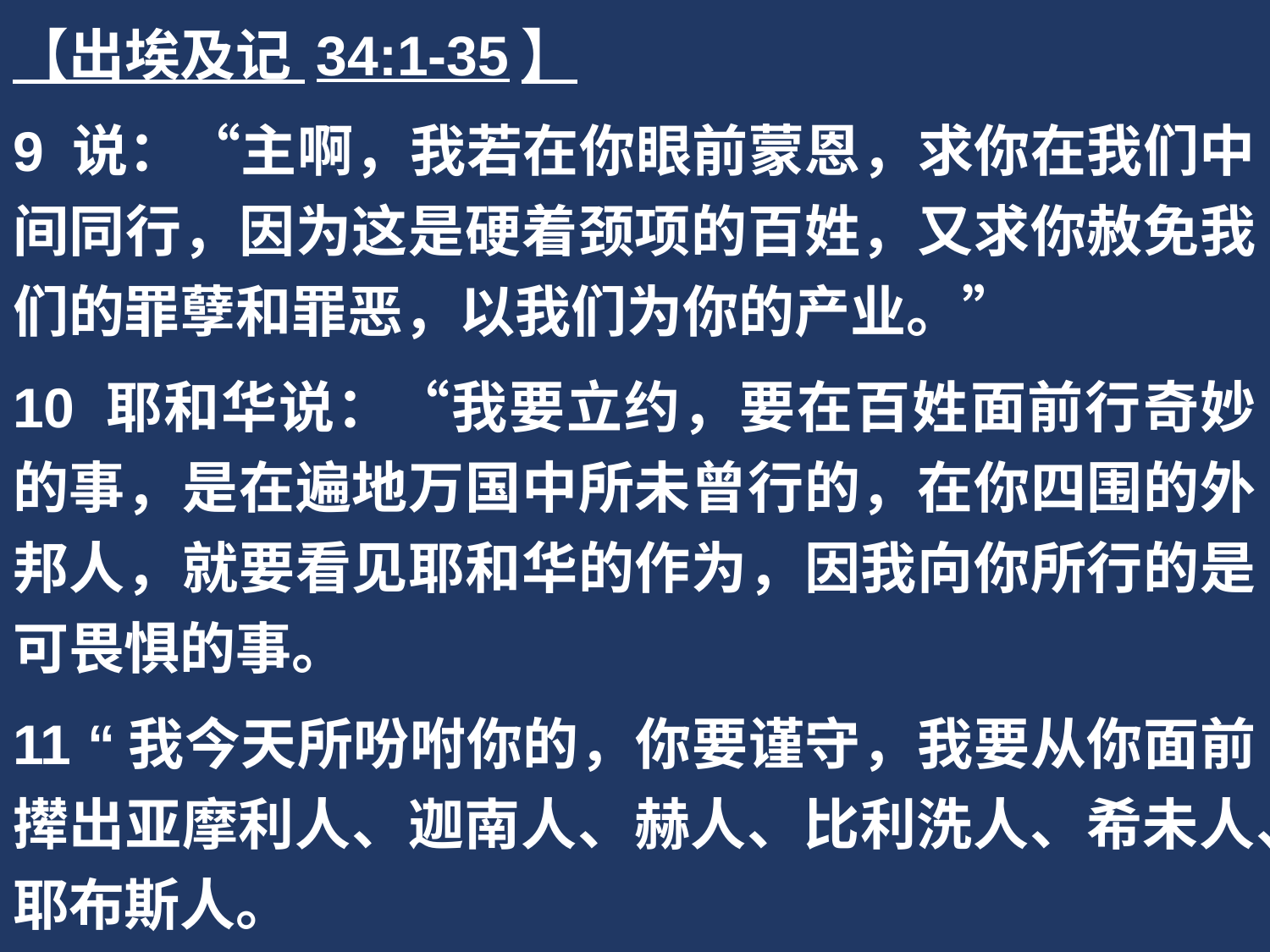

【出埃及记 34:1-35】
9 说：“主啊，我若在你眼前蒙恩，求你在我们中间同行，因为这是硬着颈项的百姓，又求你赦免我们的罪孽和罪恶，以我们为你的产业。”
10 耶和华说：“我要立约，要在百姓面前行奇妙的事，是在遍地万国中所未曾行的，在你四围的外邦人，就要看见耶和华的作为，因我向你所行的是可畏惧的事。
11 “我今天所吩咐你的，你要谨守，我要从你面前撵出亚摩利人、迦南人、赫人、比利洗人、希未人、耶布斯人。